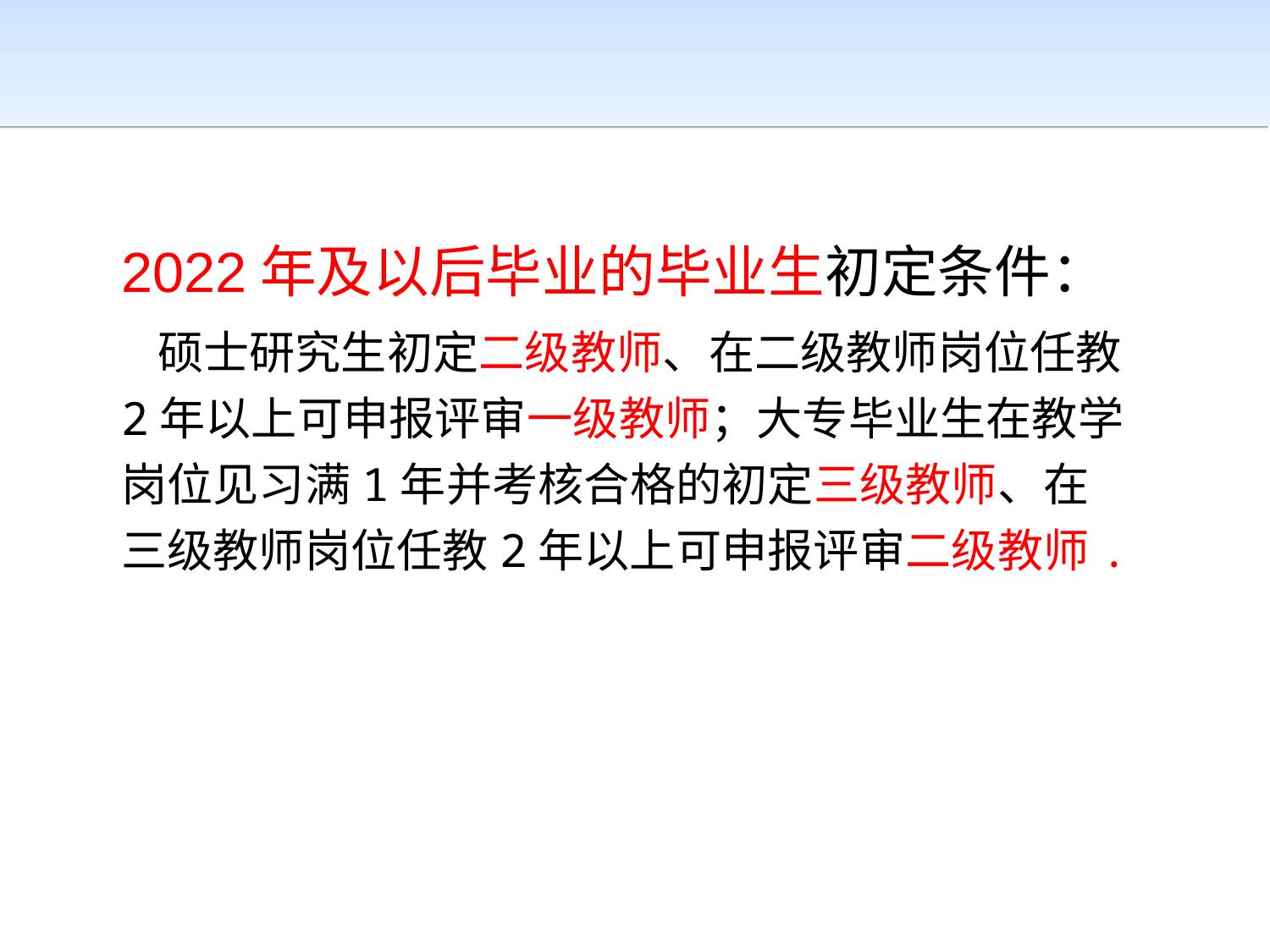

#
2022年及以后毕业的毕业生初定条件：
    硕士研究生初定二级教师、在二级教师岗位任教2年以上可申报评审一级教师；大专毕业生在教学岗位见习满1年并考核合格的初定三级教师、在三级教师岗位任教2年以上可申报评审二级教师.